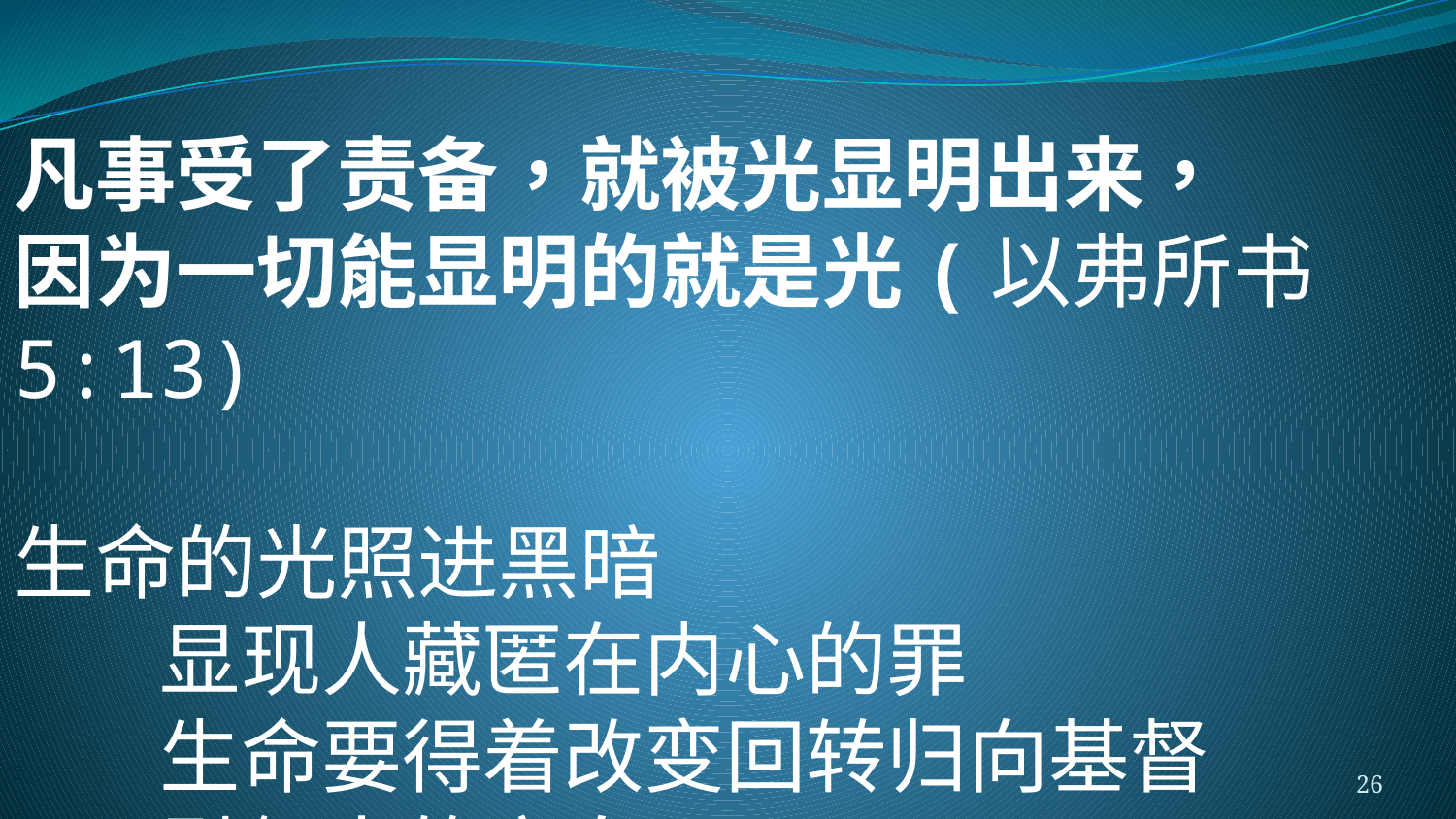

凡事受了责备，就被光显明出来，
因为一切能显明的就是光(以弗所书5:13)

生命的光照进黑暗
	显现人藏匿在内心的罪
	生命要得着改变回转归向基督
	引领人的方向

26